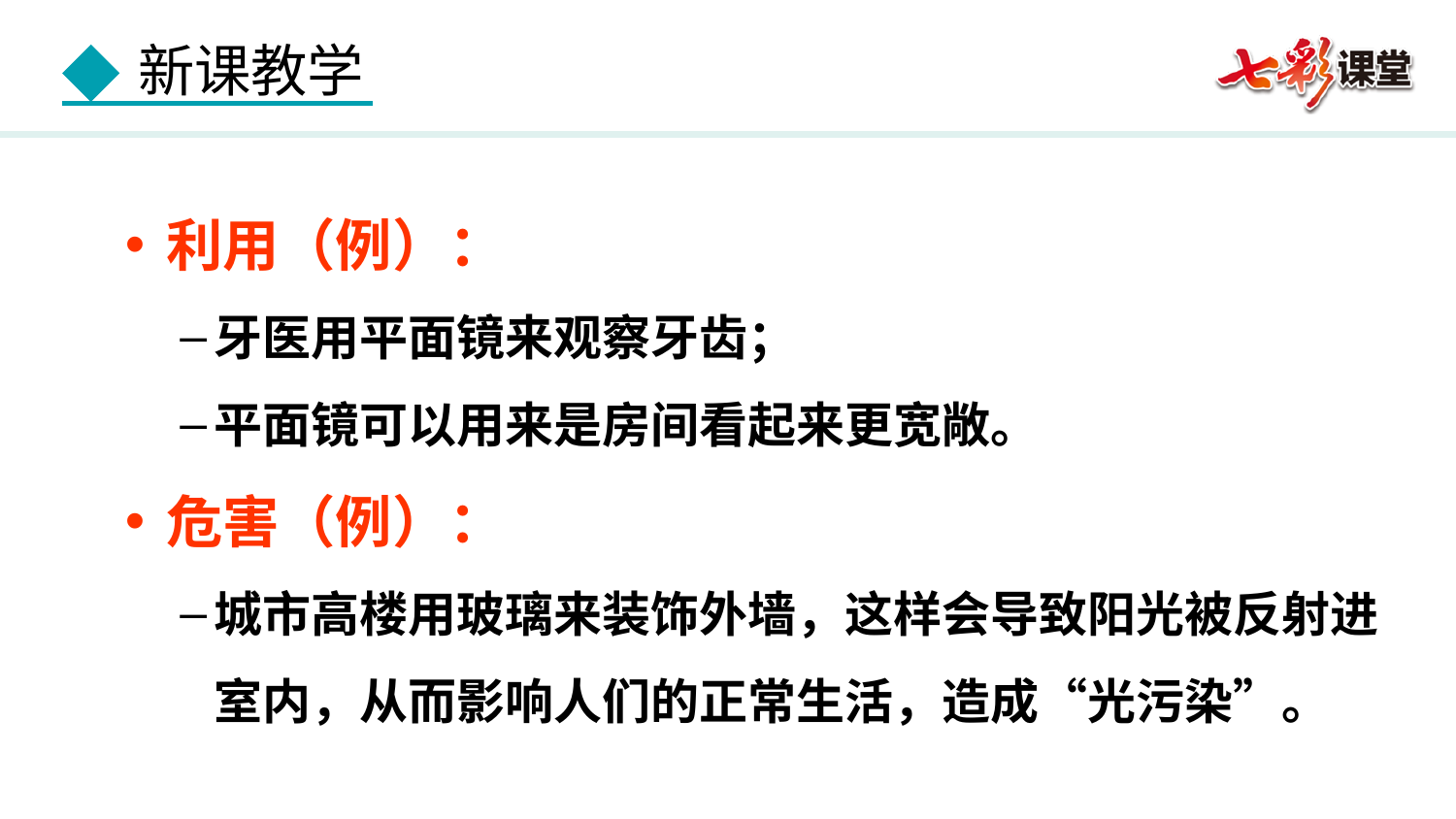

利用（例）：
牙医用平面镜来观察牙齿；
平面镜可以用来是房间看起来更宽敞。
危害（例）：
城市高楼用玻璃来装饰外墙，这样会导致阳光被反射进室内，从而影响人们的正常生活，造成“光污染”。